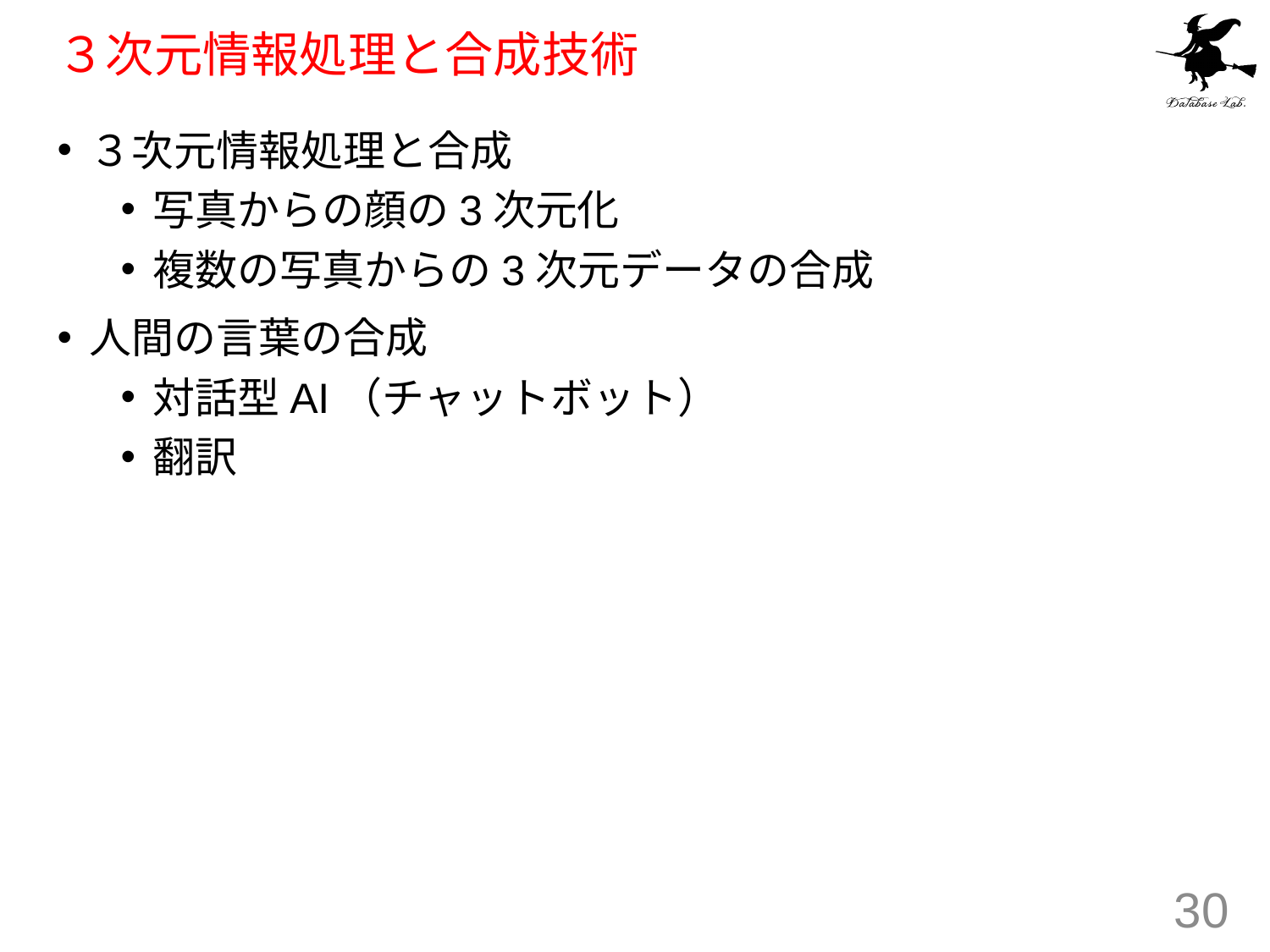

# ３次元情報処理と合成技術
３次元情報処理と合成
写真からの顔の3次元化
複数の写真からの3次元データの合成
人間の言葉の合成
対話型AI（チャットボット）
翻訳

30